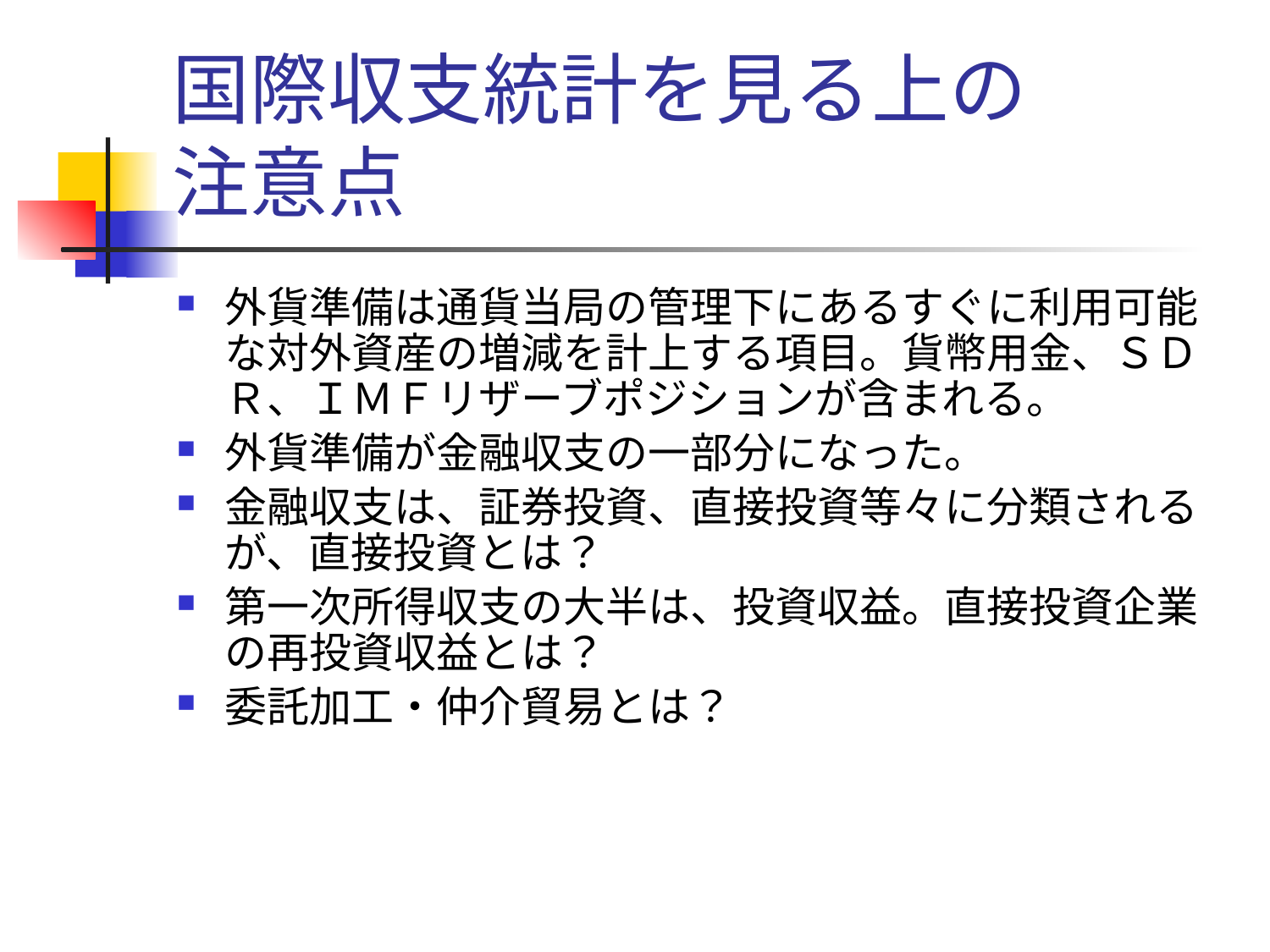

# 国際収支統計を見る上の 注意点
外貨準備は通貨当局の管理下にあるすぐに利用可能な対外資産の増減を計上する項目。貨幣用金、ＳＤＲ、ＩＭＦリザーブポジションが含まれる。
外貨準備が金融収支の一部分になった。
金融収支は、証券投資、直接投資等々に分類されるが、直接投資とは？
第一次所得収支の大半は、投資収益。直接投資企業の再投資収益とは？
委託加工・仲介貿易とは？